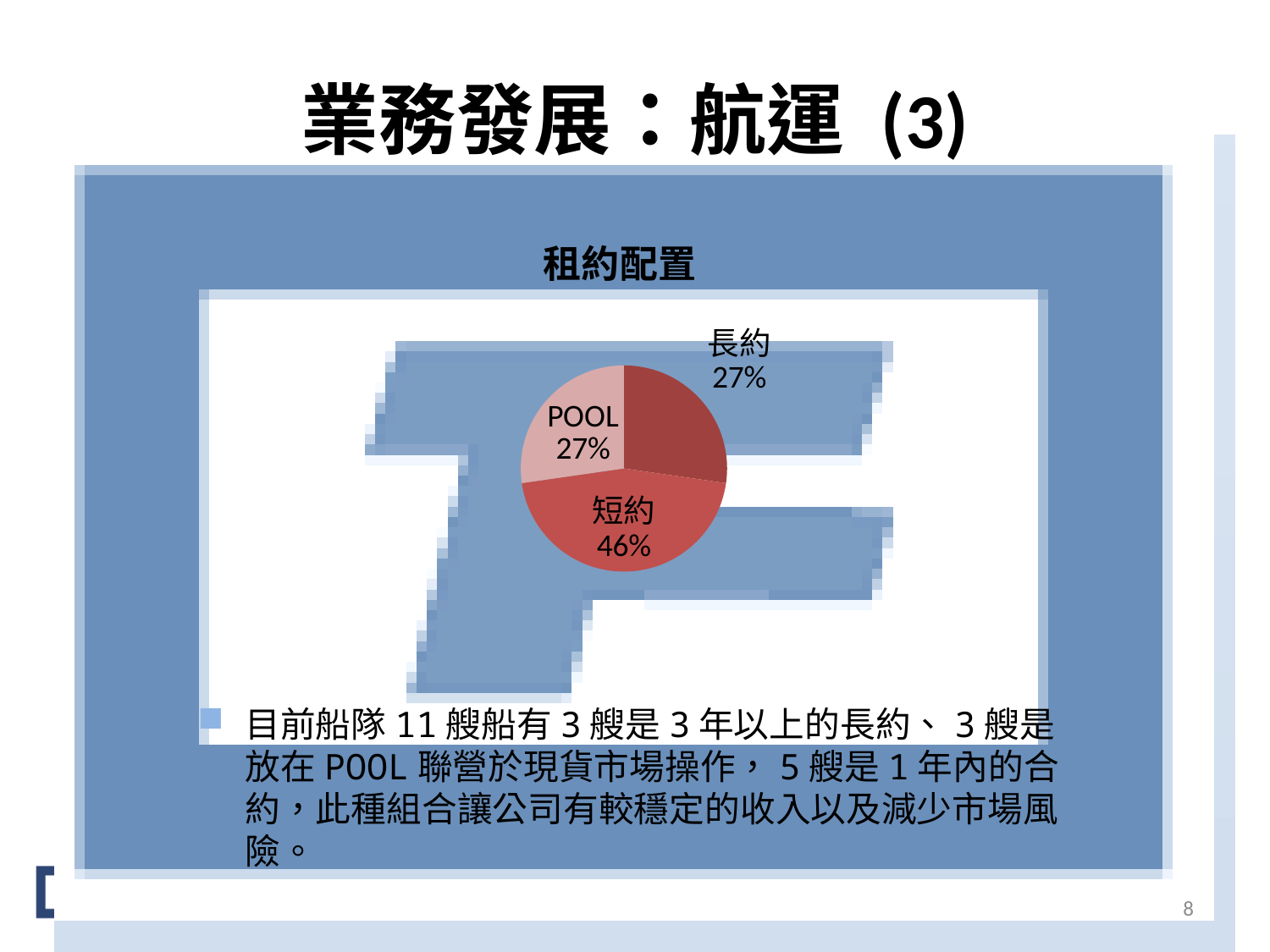

# 業務發展：航運 (3)

### Chart: 租約配置

| Category |  |
|---|---|
| 長約 | 3.0 |
| 短約 | 5.0 |
| POOL | 3.0 |
目前船隊11艘船有3艘是3年以上的長約、3艘是放在POOL聯營於現貨市場操作，5艘是1年內的合約，此種組合讓公司有較穩定的收入以及減少市場風險。

8